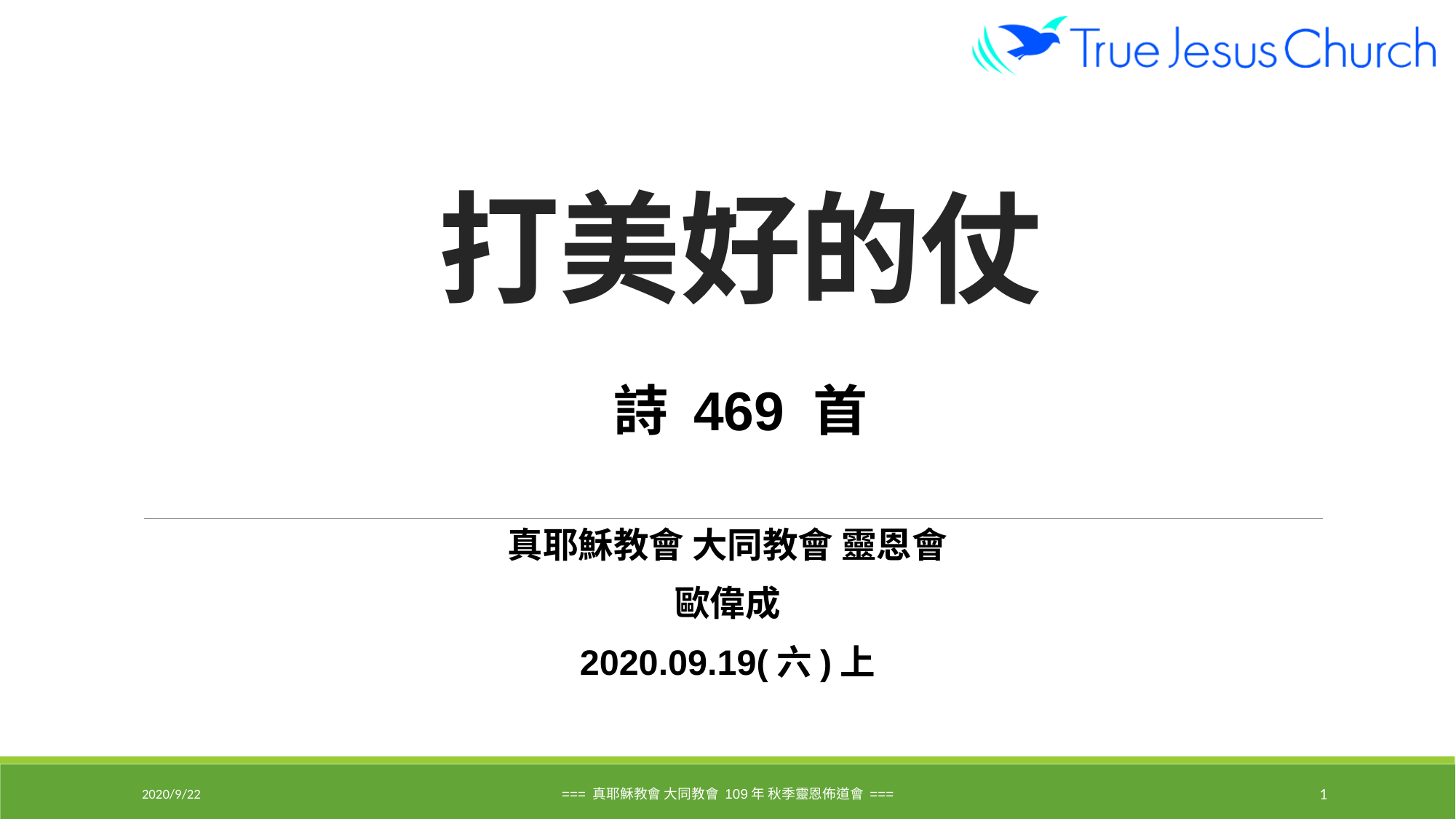

# 打美好的仗
詩 469 首
真耶穌教會 大同教會 靈恩會
歐偉成
2020.09.19(六)上
2020/9/22
=== 真耶穌教會 大同教會 109年 秋季靈恩佈道會 ===
1